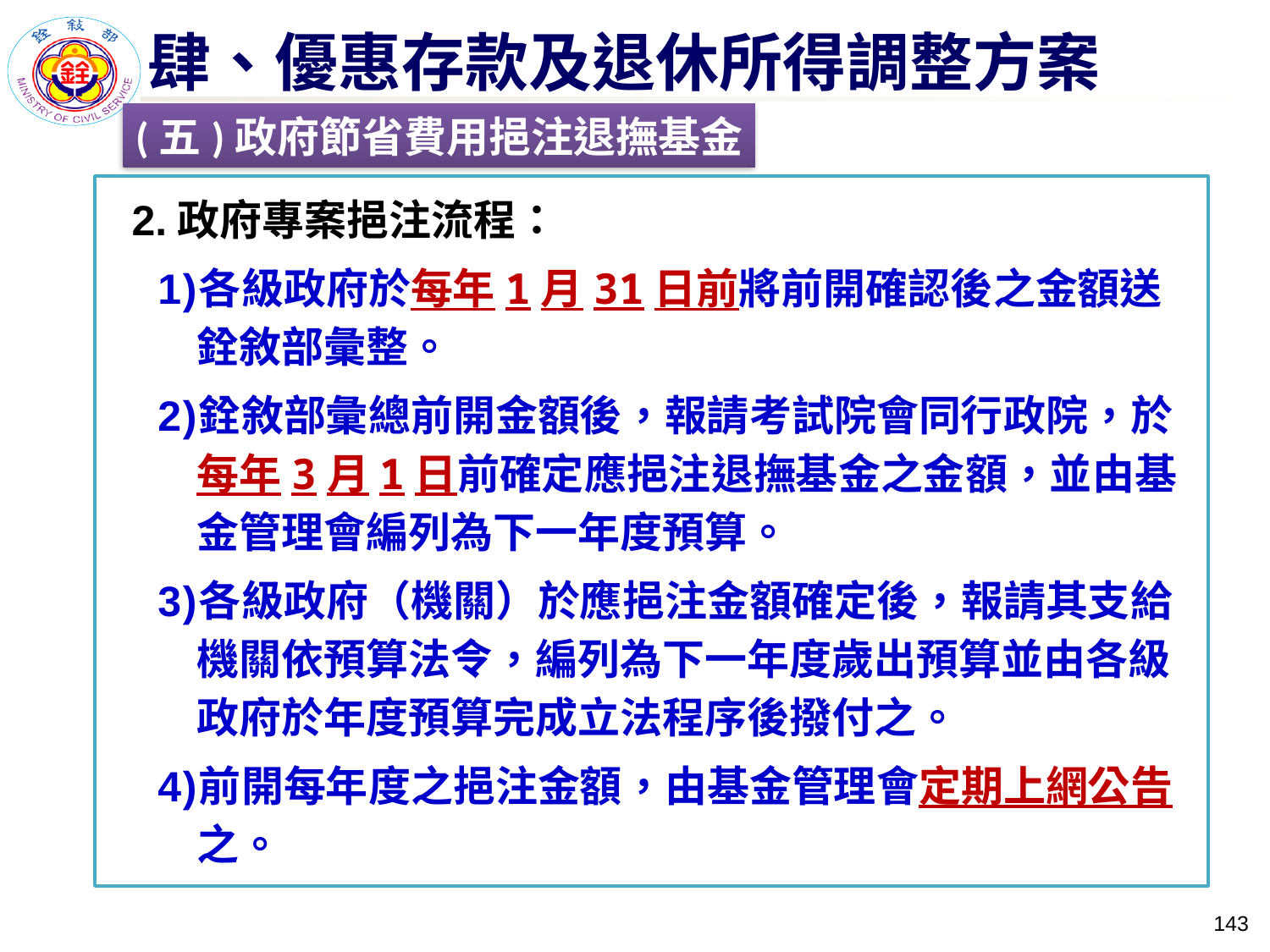

肆、優惠存款及退休所得調整方案
(五)政府節省費用挹注退撫基金
2.政府專案挹注流程：
各級政府於每年1月31日前將前開確認後之金額送銓敘部彙整。
銓敘部彙總前開金額後，報請考試院會同行政院，於每年3月1日前確定應挹注退撫基金之金額，並由基金管理會編列為下一年度預算。
各級政府（機關）於應挹注金額確定後，報請其支給機關依預算法令，編列為下一年度歲出預算並由各級政府於年度預算完成立法程序後撥付之。
前開每年度之挹注金額，由基金管理會定期上網公告之。

143